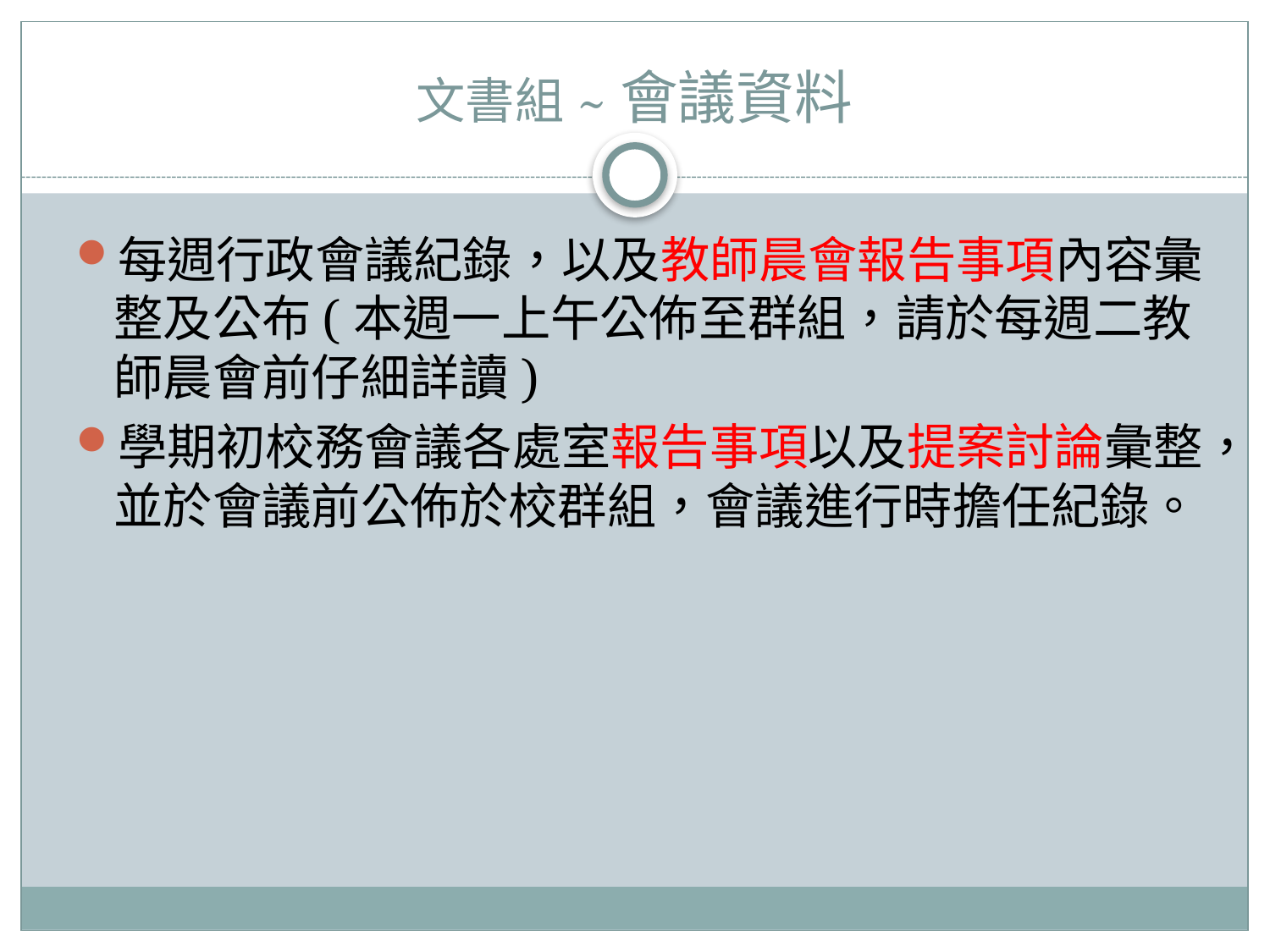

# 文書組~會議資料
每週行政會議紀錄，以及教師晨會報告事項內容彙整及公布(本週一上午公佈至群組，請於每週二教師晨會前仔細詳讀)
學期初校務會議各處室報告事項以及提案討論彙整，並於會議前公佈於校群組，會議進行時擔任紀錄。